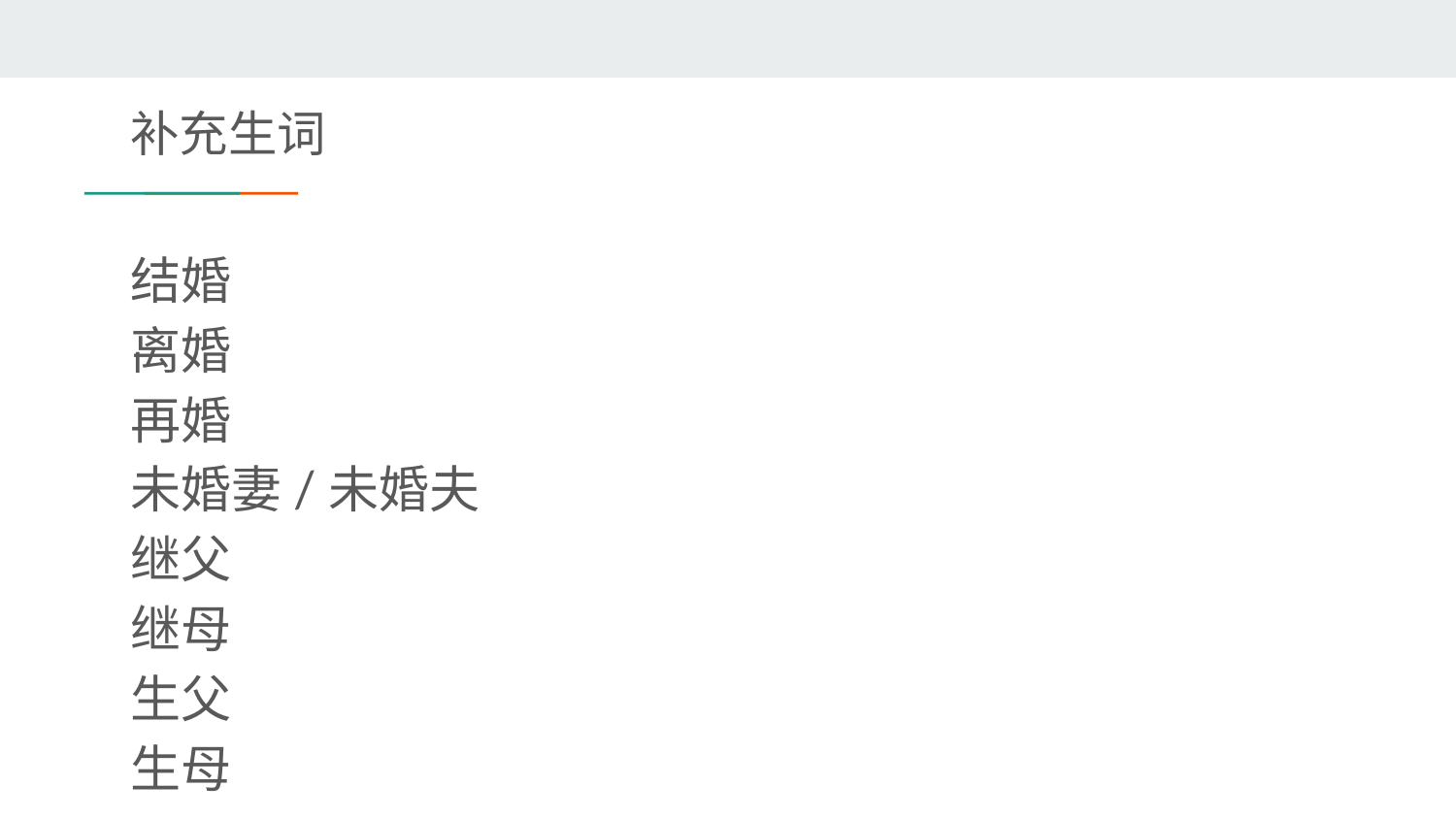

# 补充生词

结婚
离婚
再婚
未婚妻/未婚夫
继父
继母
生父
生母